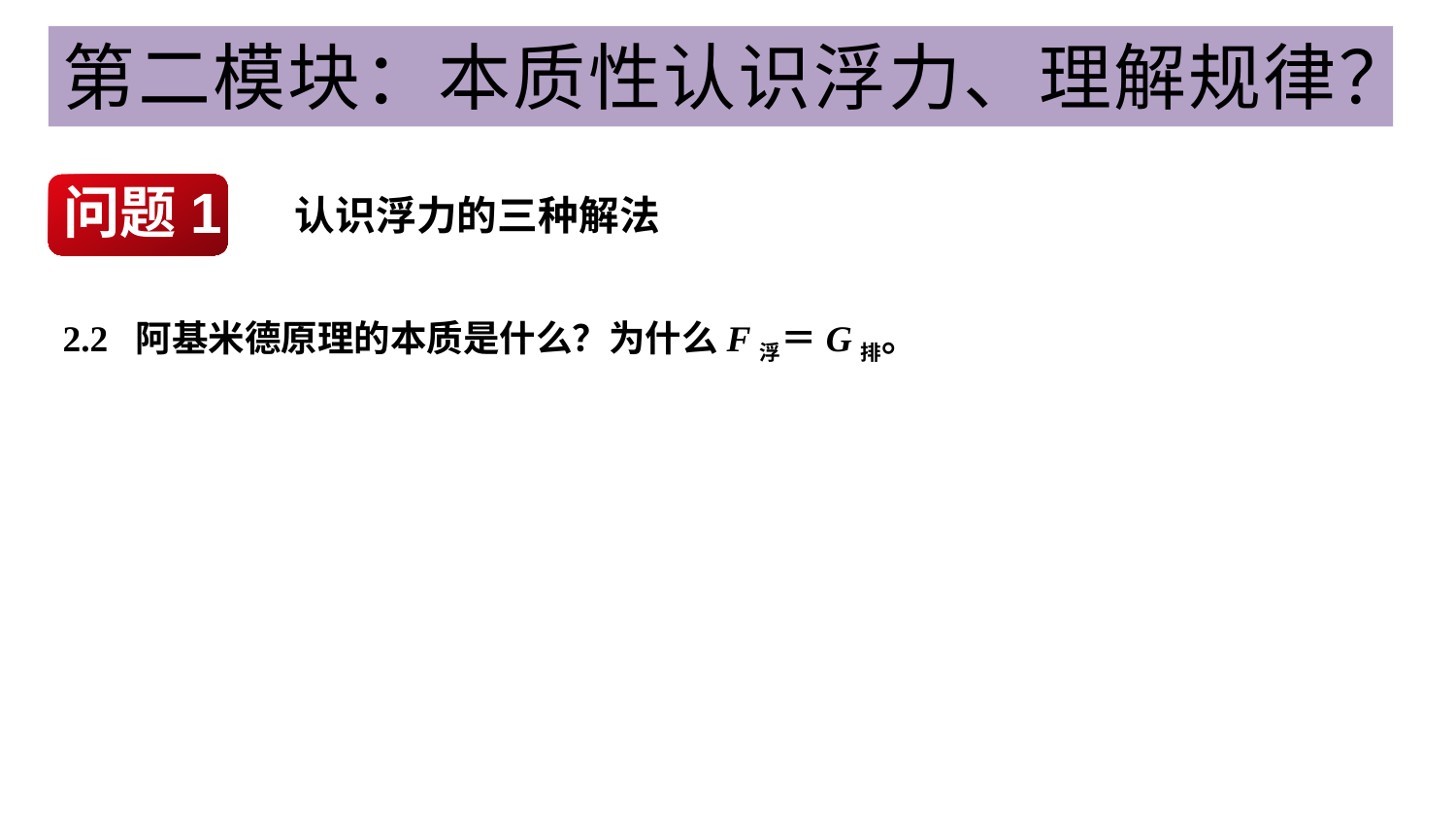

第二模块：本质性认识浮力、理解规律？
问题1

认识浮力的三种解法
2.2  阿基米德原理的本质是什么？为什么F浮＝G排。